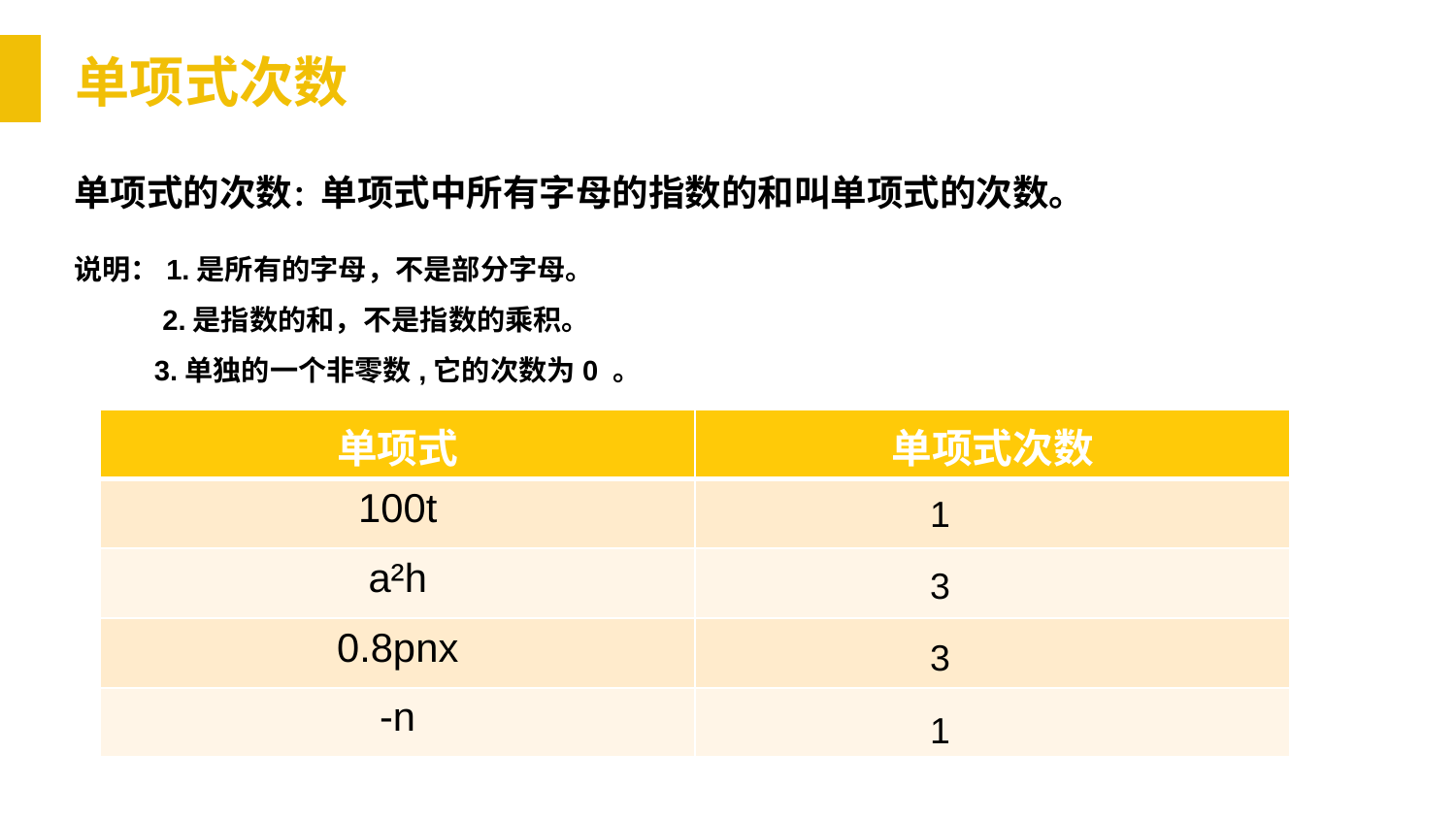

单项式次数
单项式的次数：单项式中所有字母的指数的和叫单项式的次数。
说明：1.是所有的字母，不是部分字母。
           2.是指数的和，不是指数的乘积。
          3.单独的一个非零数,它的次数为0 。

| 单项式 | 单项式次数 |
| --- | --- |
| 100t |  |
| a²h |  |
| 0.8pnx |  |
| -n |  |
1
3
3
1